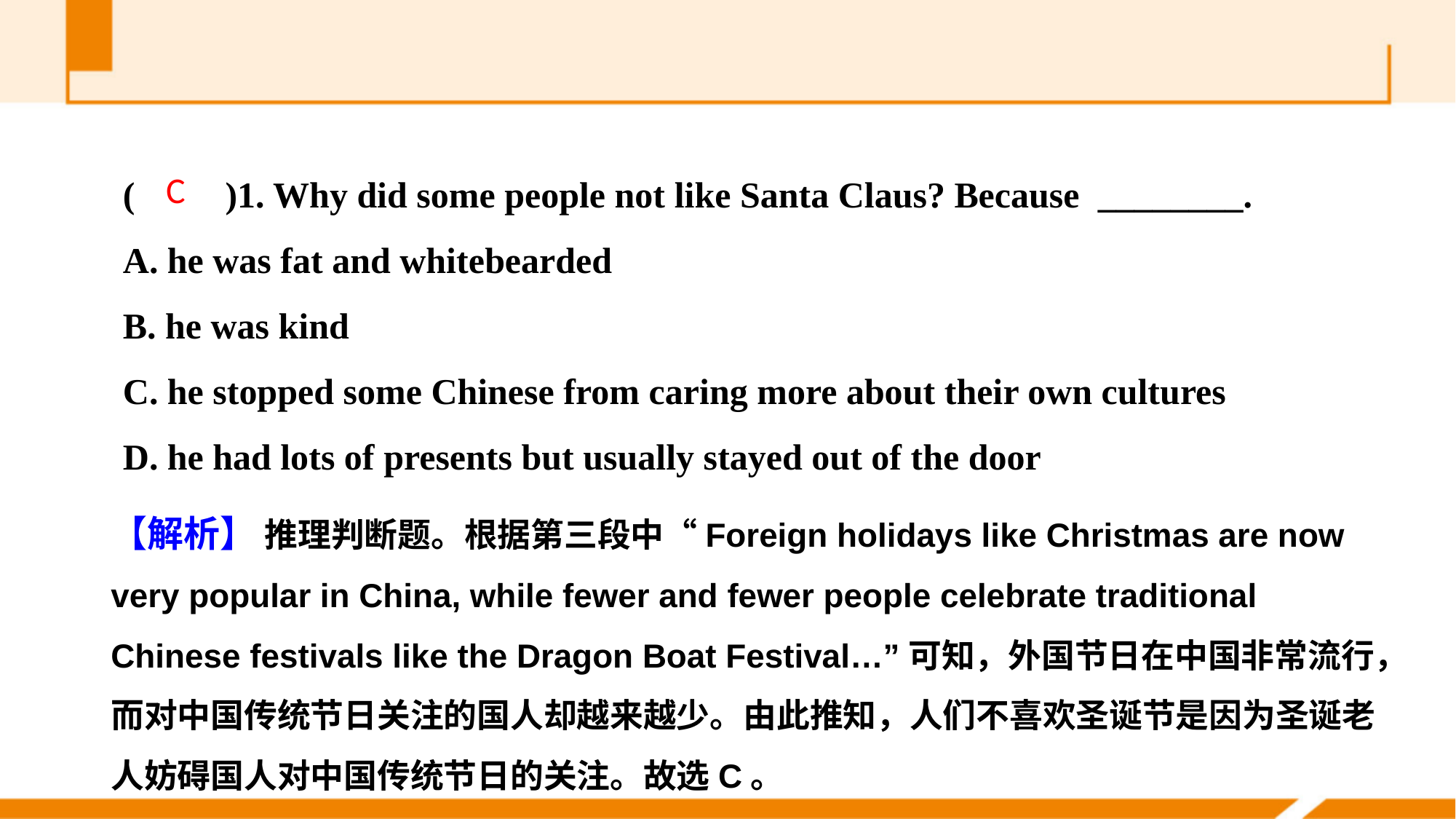

(　　)1. Why did some people not like Santa Claus? Because  ________.
A. he was fat and white­bearded
B. he was kind
C. he stopped some Chinese from caring more about their own cultures
D. he had lots of presents but usually stayed out of the door
C
【解析】 推理判断题。根据第三段中“Foreign holidays like Christmas are now very popular in China, while fewer and fewer people celebrate traditional Chinese festivals like the Dragon Boat Festival…”可知，外国节日在中国非常流行，而对中国传统节日关注的国人却越来越少。由此推知，人们不喜欢圣诞节是因为圣诞老人妨碍国人对中国传统节日的关注。故选C。